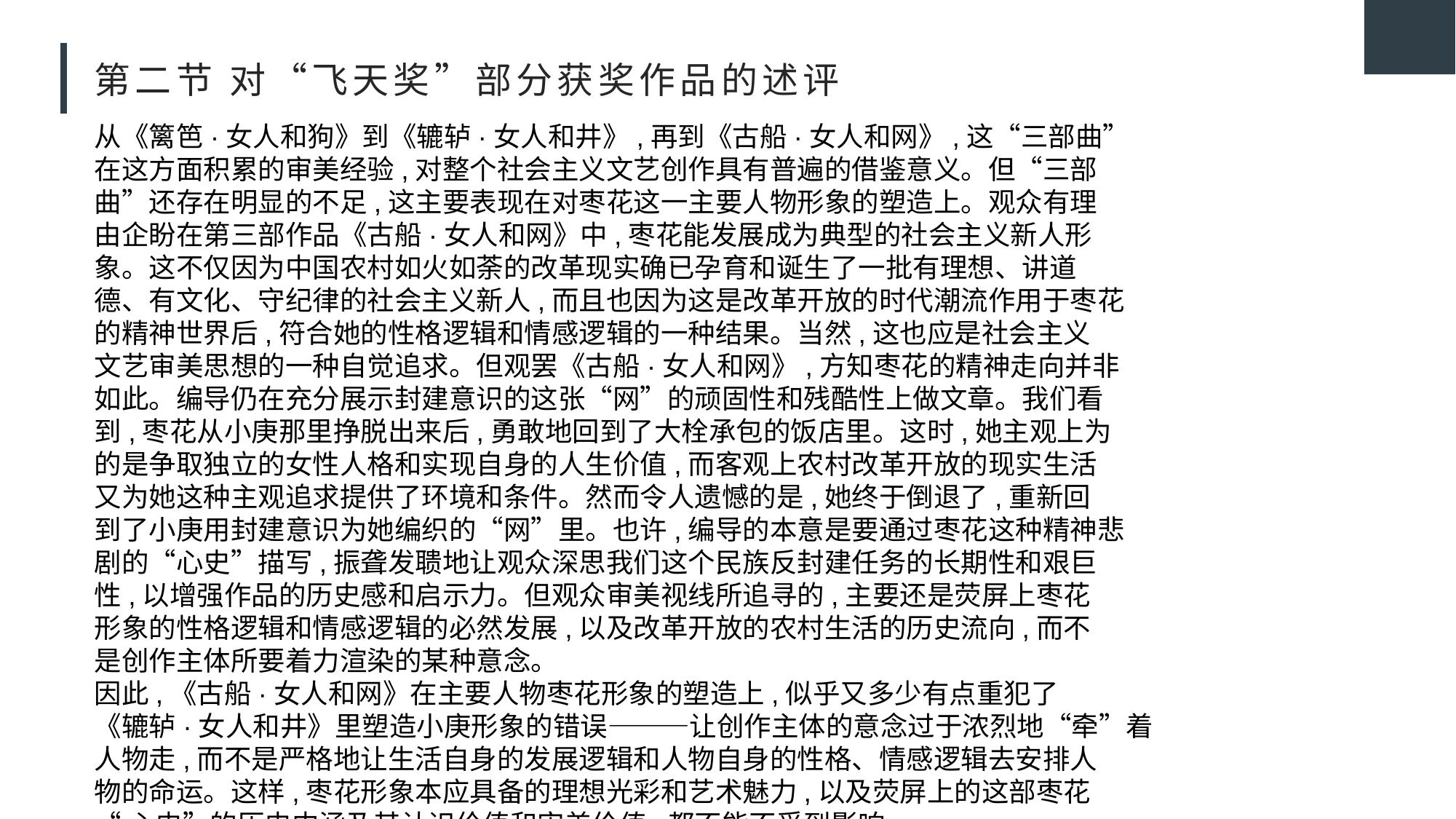

# 第二节 对“飞天奖”部分获奖作品的述评
从《篱笆·女人和狗》到《辘轳·女人和井》,再到《古船·女人和网》,这“三部曲”
在这方面积累的审美经验,对整个社会主义文艺创作具有普遍的借鉴意义。但“三部
曲”还存在明显的不足,这主要表现在对枣花这一主要人物形象的塑造上。观众有理
由企盼在第三部作品《古船·女人和网》中,枣花能发展成为典型的社会主义新人形
象。这不仅因为中国农村如火如荼的改革现实确已孕育和诞生了一批有理想、讲道
德、有文化、守纪律的社会主义新人,而且也因为这是改革开放的时代潮流作用于枣花
的精神世界后,符合她的性格逻辑和情感逻辑的一种结果。当然,这也应是社会主义
文艺审美思想的一种自觉追求。但观罢《古船·女人和网》,方知枣花的精神走向并非
如此。编导仍在充分展示封建意识的这张“网”的顽固性和残酷性上做文章。我们看
到,枣花从小庚那里挣脱出来后,勇敢地回到了大栓承包的饭店里。这时,她主观上为
的是争取独立的女性人格和实现自身的人生价值,而客观上农村改革开放的现实生活
又为她这种主观追求提供了环境和条件。然而令人遗憾的是,她终于倒退了,重新回
到了小庚用封建意识为她编织的“网”里。也许,编导的本意是要通过枣花这种精神悲
剧的“心史”描写,振聋发聩地让观众深思我们这个民族反封建任务的长期性和艰巨
性,以增强作品的历史感和启示力。但观众审美视线所追寻的,主要还是荧屏上枣花
形象的性格逻辑和情感逻辑的必然发展,以及改革开放的农村生活的历史流向,而不
是创作主体所要着力渲染的某种意念。
因此,《古船·女人和网》在主要人物枣花形象的塑造上,似乎又多少有点重犯了
《辘轳·女人和井》里塑造小庚形象的错误———让创作主体的意念过于浓烈地“牵”着
人物走,而不是严格地让生活自身的发展逻辑和人物自身的性格、情感逻辑去安排人
物的命运。这样,枣花形象本应具备的理想光彩和艺术魅力,以及荧屏上的这部枣花
“心史”的历史内涵及其认识价值和审美价值,都不能不受到影响。